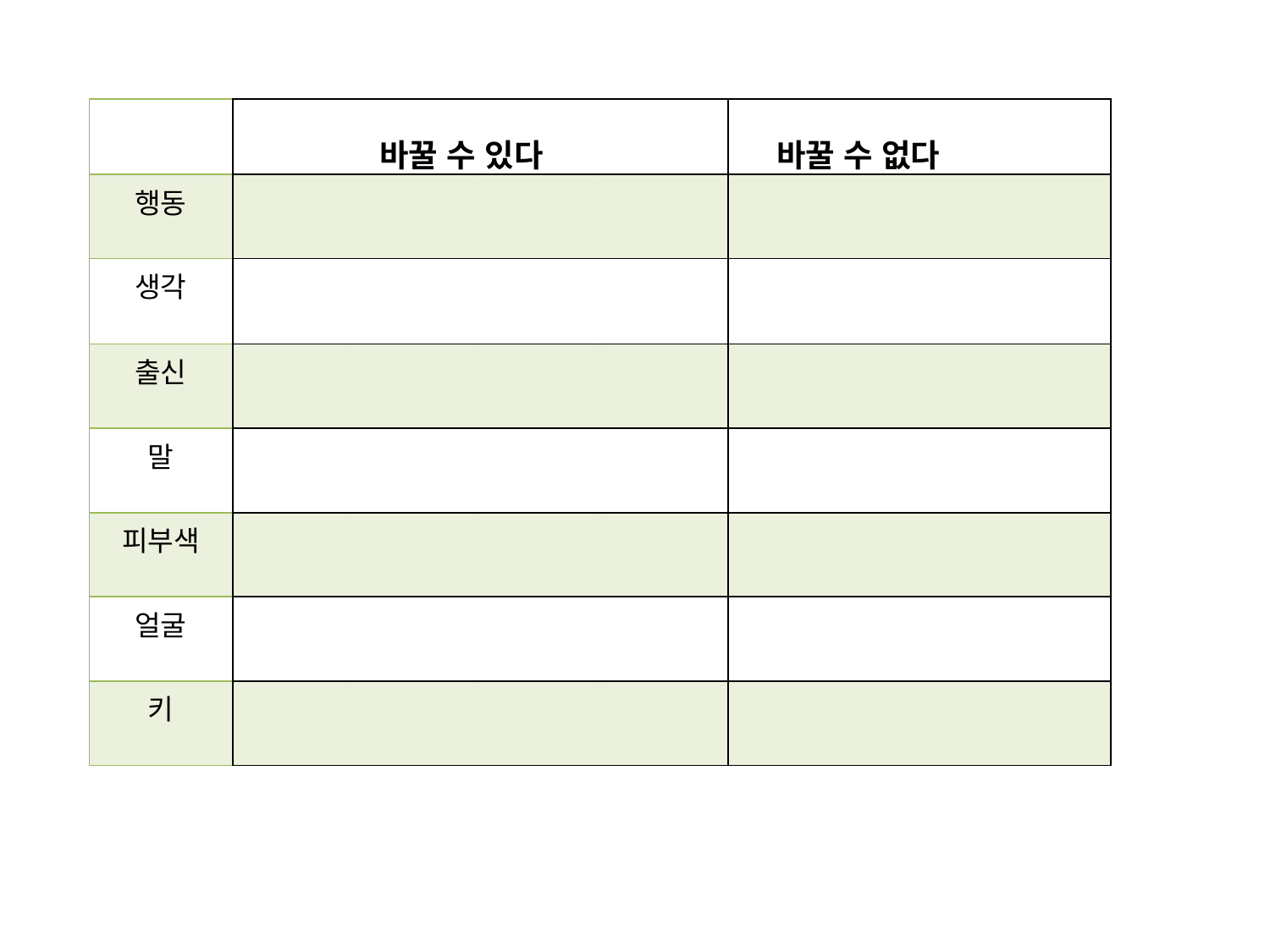

|  |  |  |  |  |  |  |  |
| --- | --- | --- | --- | --- | --- | --- | --- |
| 행동 |  |  |  |  |  |  |  |
| 생각 |  |  |  |  |  |  |  |
| 출신 |  |  |  |  |  |  |  |
| 말 |  |  |  |  |  |  |  |
| 피부색 |  |  |  |  |  |  |  |
| 얼굴 |  |  |  |  |  |  |  |
| 키 |  |  |  |  |  |  |  |
바꿀 수 있다
바꿀 수 없다